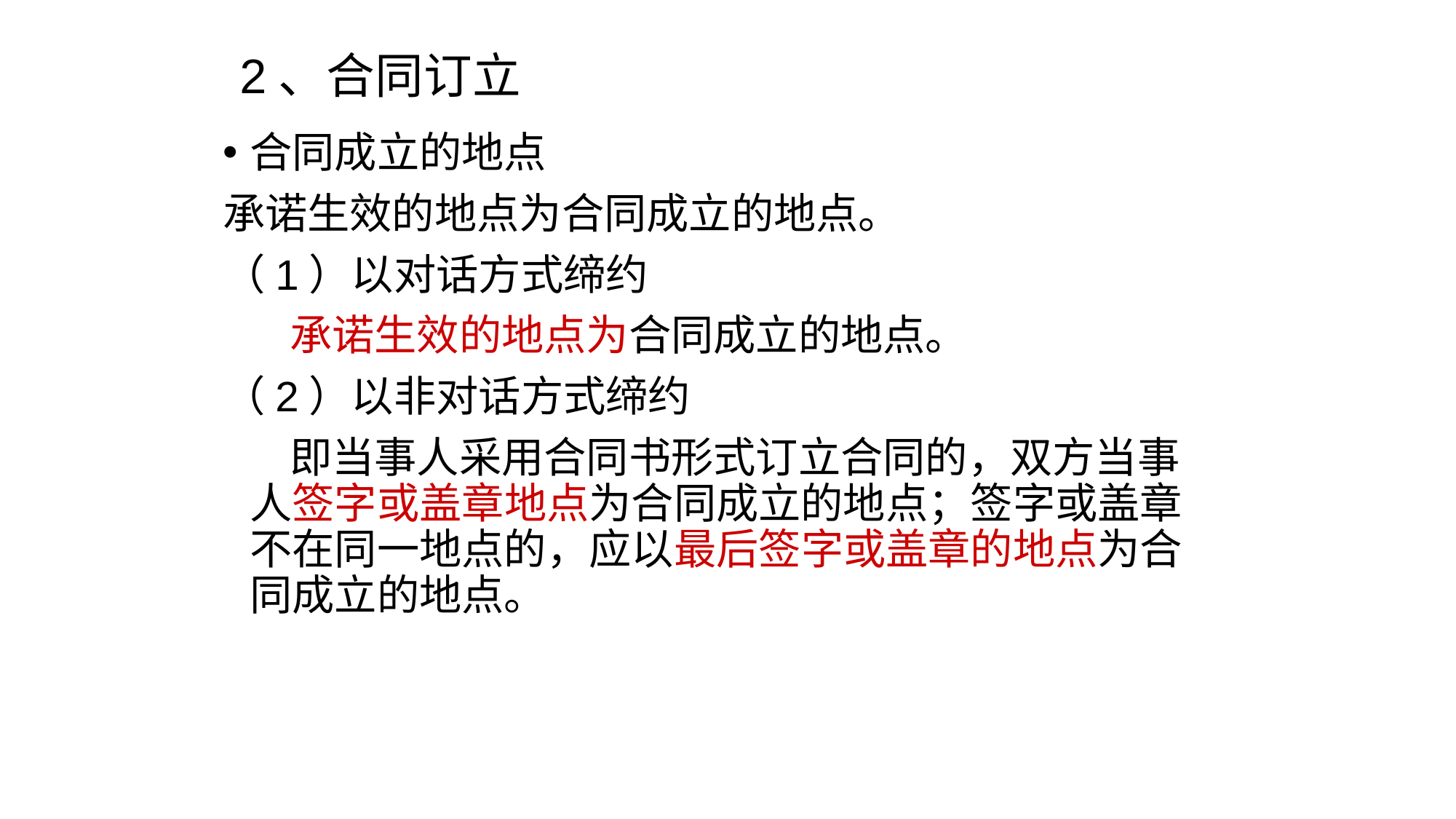

2、合同订立
合同成立的地点
承诺生效的地点为合同成立的地点。
（1）以对话方式缔约
      承诺生效的地点为合同成立的地点。
（2）以非对话方式缔约
      即当事人采用合同书形式订立合同的，双方当事人签字或盖章地点为合同成立的地点；签字或盖章不在同一地点的，应以最后签字或盖章的地点为合同成立的地点。